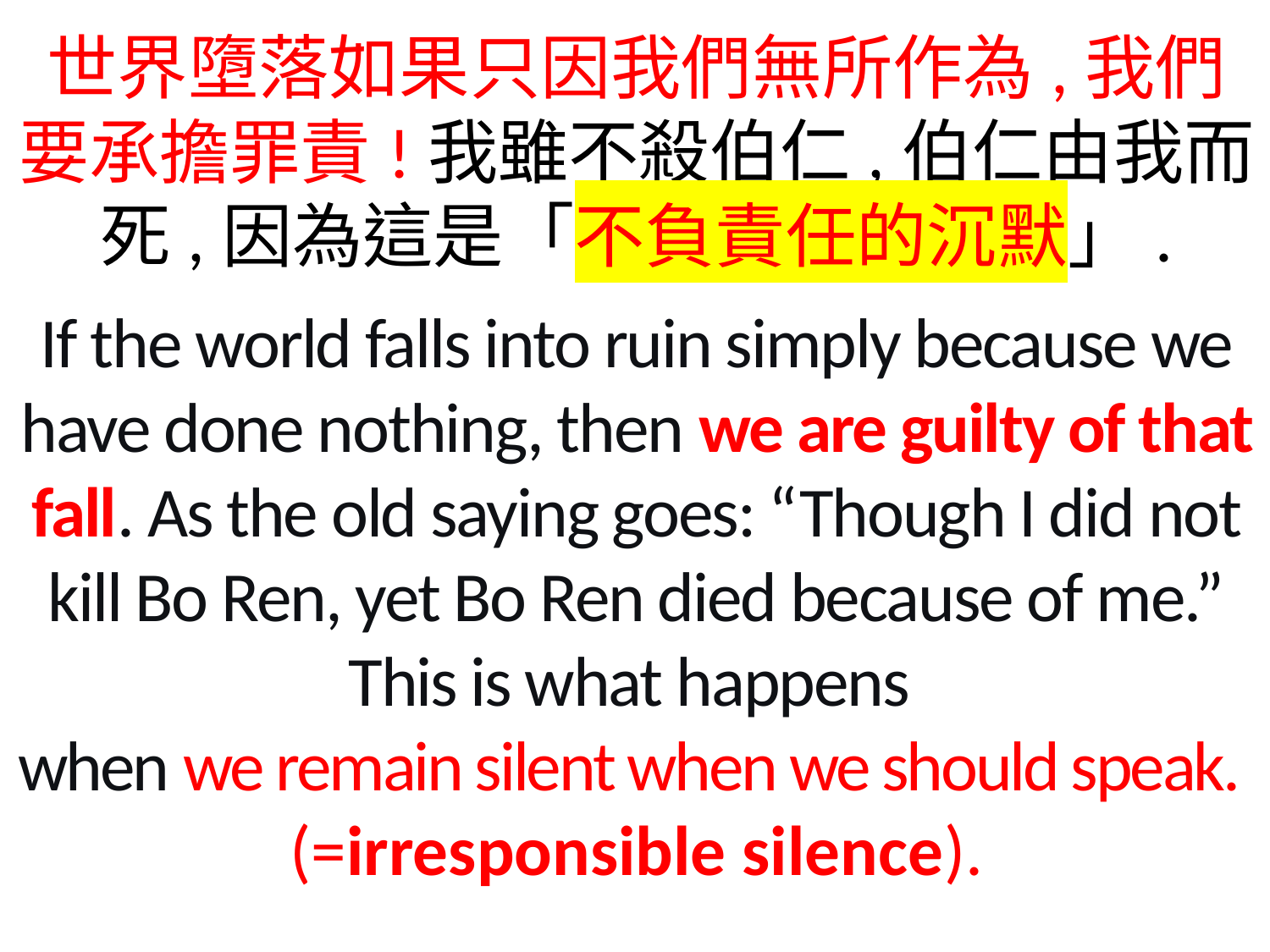

世界墮落如果只因我們無所作為,我們要承擔罪責!我雖不殺伯仁,伯仁由我而死,因為這是「不負責任的沉默」.
If the world falls into ruin simply because we have done nothing, then we are guilty of that fall. As the old saying goes: “Though I did not kill Bo Ren, yet Bo Ren died because of me.”
This is what happens
when we remain silent when we should speak.
(=irresponsible silence).